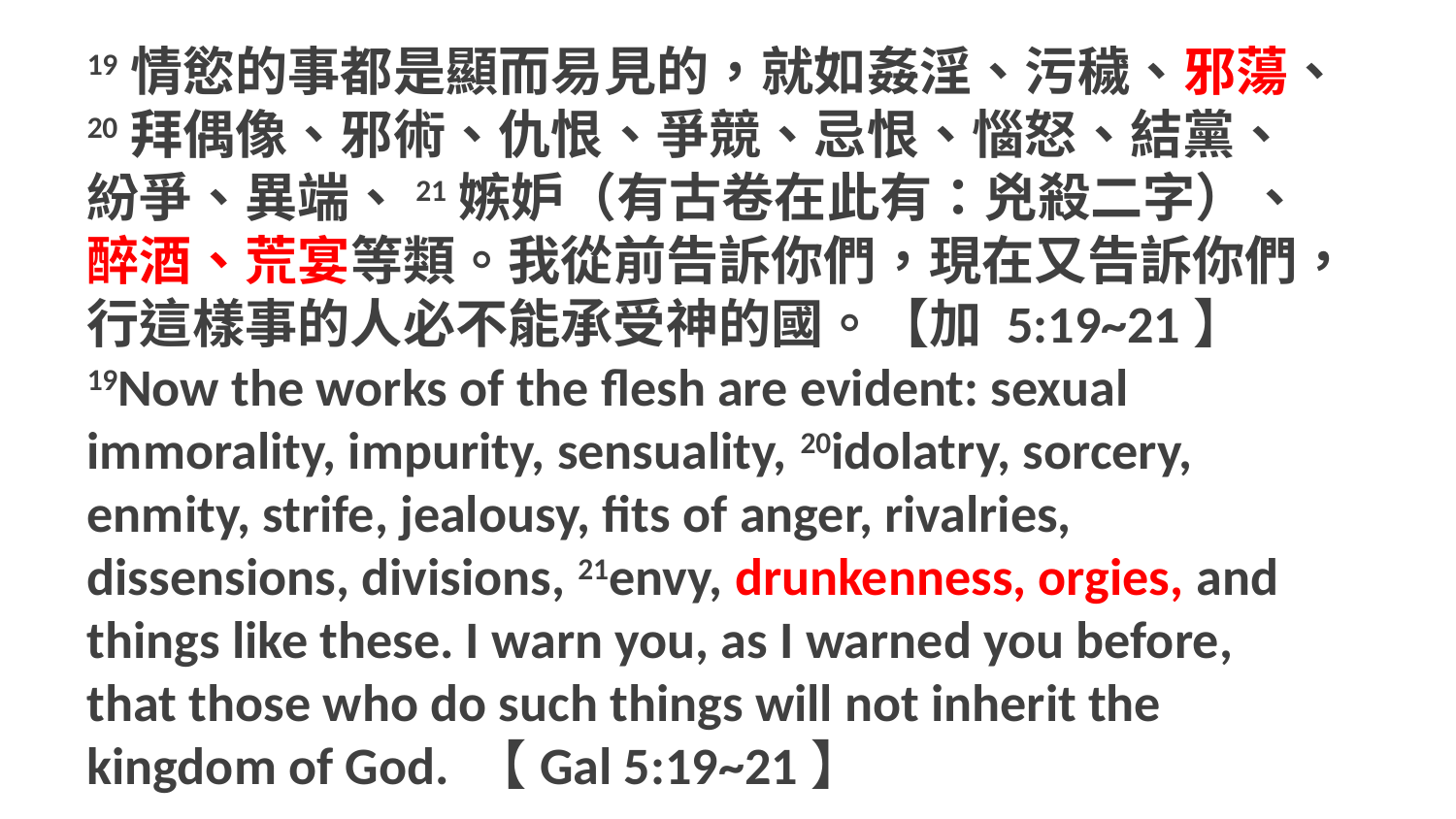

19情慾的事都是顯而易見的，就如姦淫、污穢、邪蕩、20拜偶像、邪術、仇恨、爭競、忌恨、惱怒、結黨、紛爭、異端、21嫉妒（有古卷在此有：兇殺二字）、醉酒、荒宴等類。我從前告訴你們，現在又告訴你們，行這樣事的人必不能承受神的國。【加 5:19~21】
19Now the works of the flesh are evident: sexual immorality, impurity, sensuality, 20idolatry, sorcery, enmity, strife, jealousy, fits of anger, rivalries, dissensions, divisions, 21envy, drunkenness, orgies, and things like these. I warn you, as I warned you before, that those who do such things will not inherit the kingdom of God. 【Gal 5:19~21】